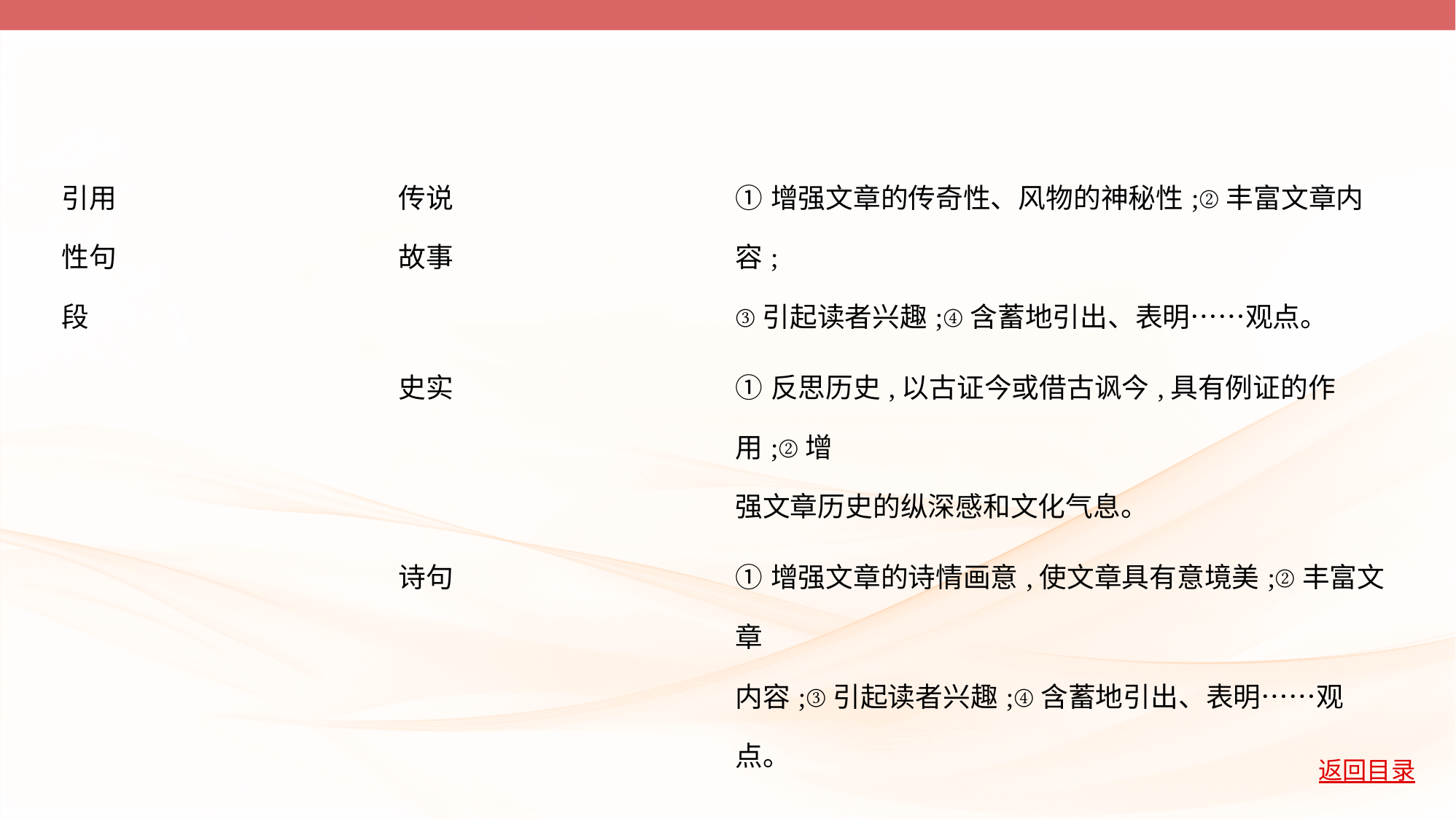

| 引用 性句 段 | 传说 故事 | ①增强文章的传奇性、风物的神秘性;②丰富文章内容; ③引起读者兴趣;④含蓄地引出、表明……观点。 |  |
| --- | --- | --- | --- |
|  | 史实 | ①反思历史,以古证今或借古讽今,具有例证的作用;②增 强文章历史的纵深感和文化气息。 |  |
|  | 诗句 | ①增强文章的诗情画意,使文章具有意境美;②丰富文章 内容;③引起读者兴趣;④含蓄地引出、表明……观点。 |  |